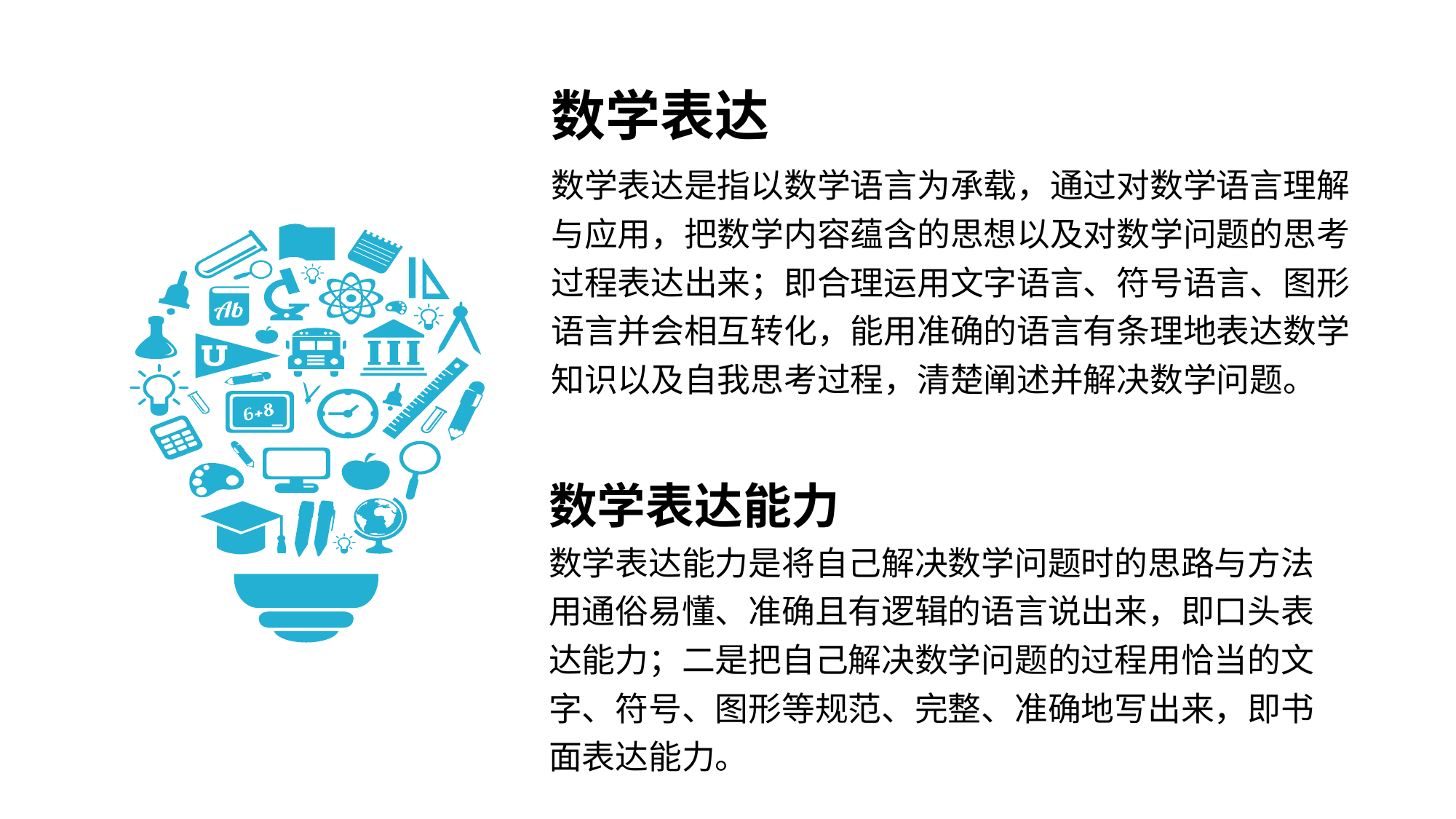

核心素养
数学表达
数学表达是指以数学语言为承载，通过对数学语言理解与应用，把数学内容蕴含的思想以及对数学问题的思考过程表达出来；即合理运用文字语言、符号语言、图形语言并会相互转化，能用准确的语言有条理地表达数学知识以及自我思考过程，清楚阐述并解决数学问题。

数学表达能力
数学表达能力是将自己解决数学问题时的思路与方法用通俗易懂、准确且有逻辑的语言说出来，即口头表达能力；二是把自己解决数学问题的过程用恰当的文字、符号、图形等规范、完整、准确地写出来，即书面表达能力。